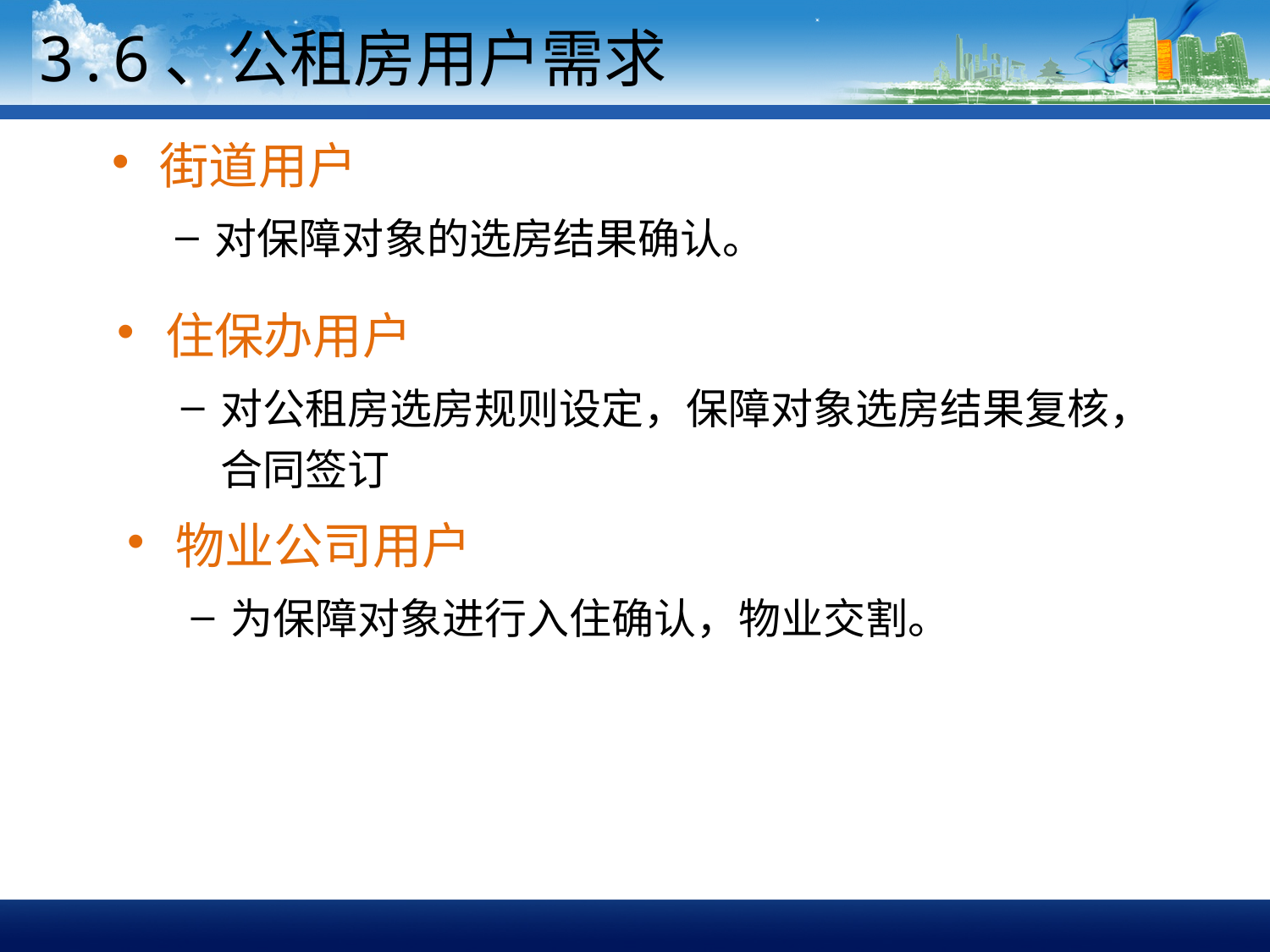

3.6、公租房用户需求
街道用户
对保障对象的选房结果确认。
住保办用户
对公租房选房规则设定，保障对象选房结果复核，合同签订
物业公司用户
为保障对象进行入住确认，物业交割。